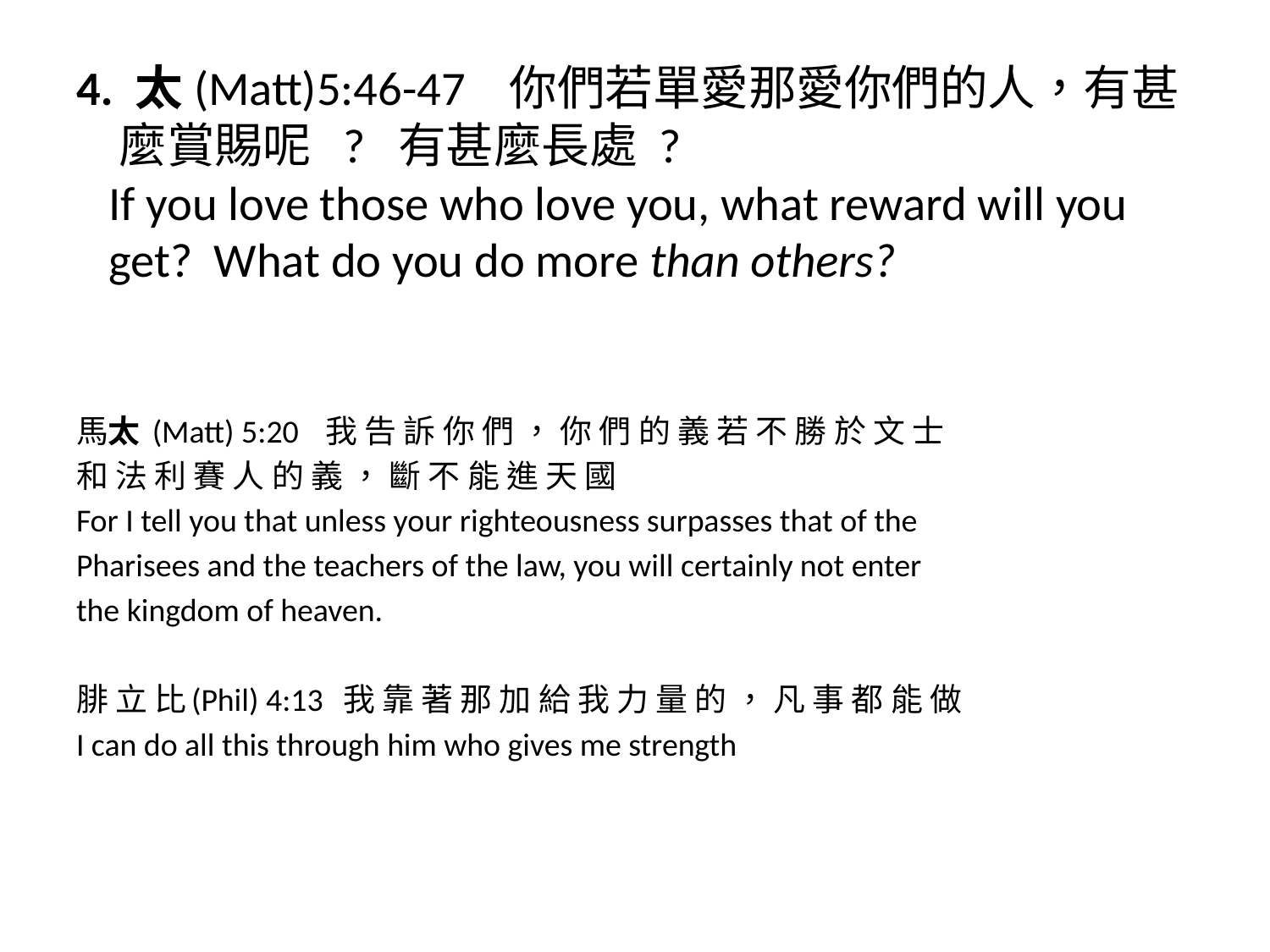

# 4. 太(Matt)5:46-47   你們若單愛那愛你們的人，有甚 麼賞賜呢  ?  有甚麼長處 ? If you love those who love you, what reward will you get?  What do you do more than others?

馬太 (Matt) 5:20   我 告 訴 你 們 ， 你 們 的 義 若 不 勝 於 文 士
和 法 利 賽 人 的 義 ， 斷 不 能 進 天 國
For I tell you that unless your righteousness surpasses that of the
Pharisees and the teachers of the law, you will certainly not enter
the kingdom of heaven.

腓 立 比(Phil) 4:13  我 靠 著 那 加 給 我 力 量 的 ， 凡 事 都 能 做
I can do all this through him who gives me strength